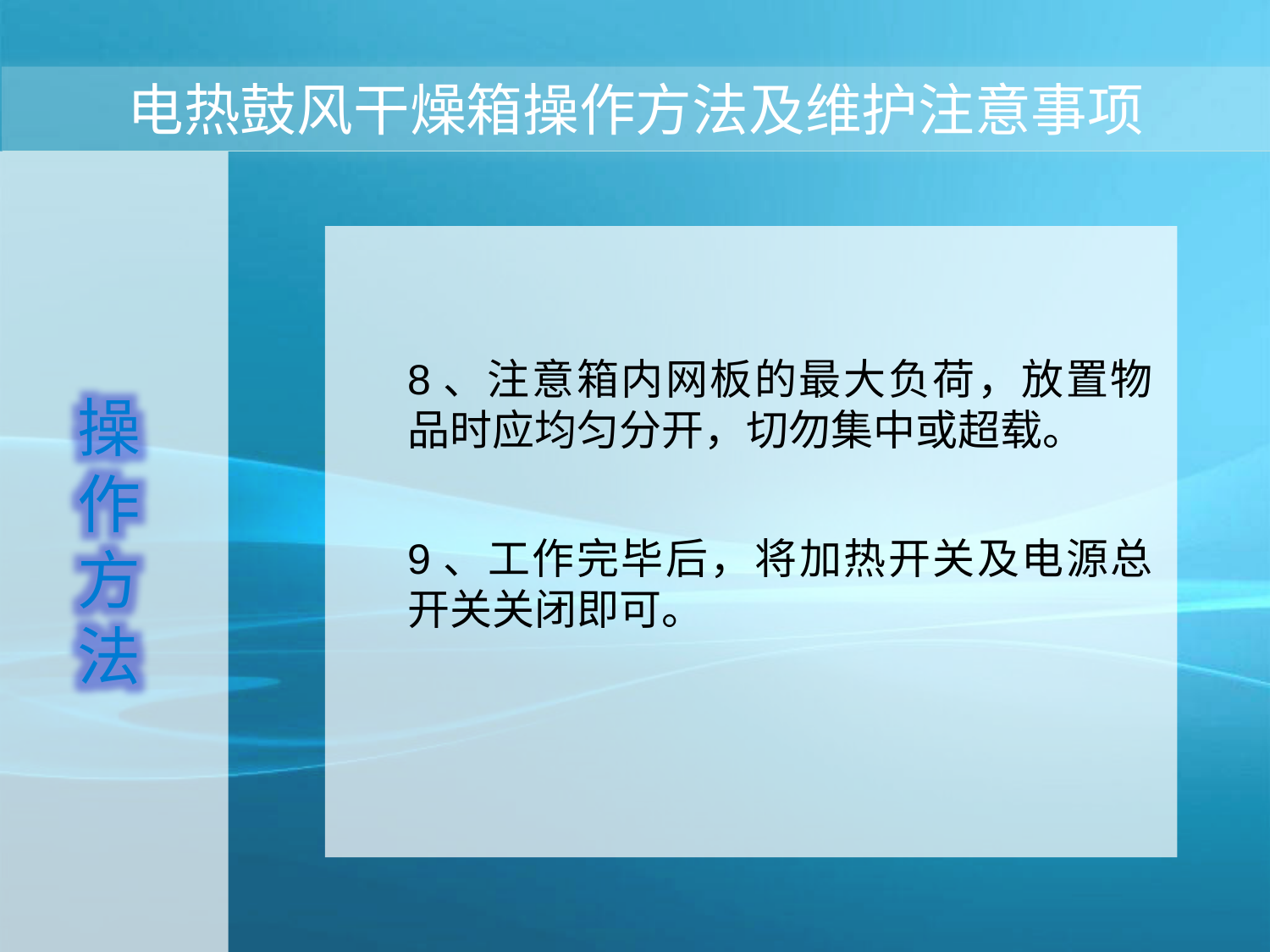

# 电热鼓风干燥箱操作方法及维护注意事项

8、注意箱内网板的最大负荷，放置物品时应均匀分开，切勿集中或超载。
操作方法
9、工作完毕后，将加热开关及电源总开关关闭即可。